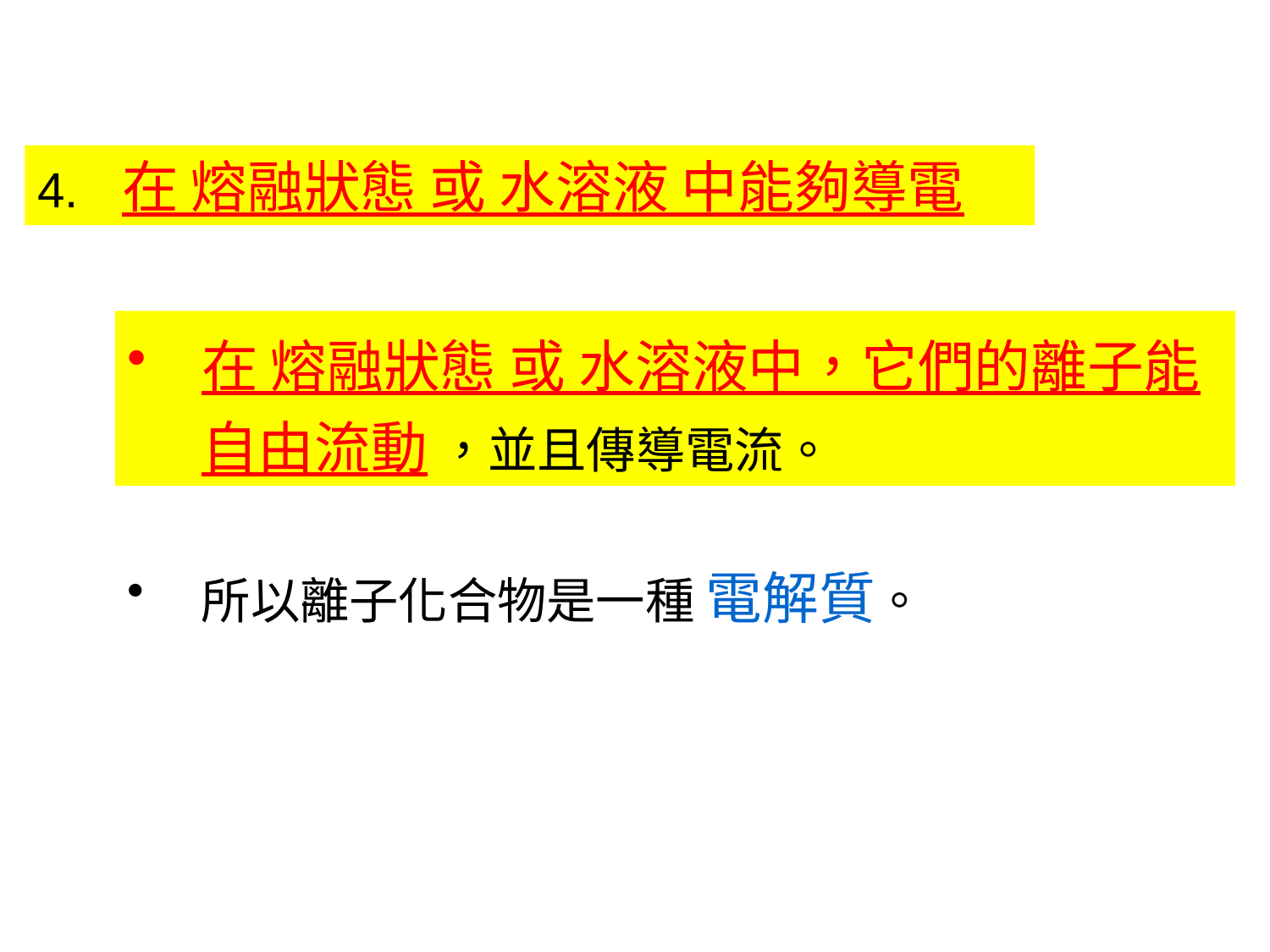

4.	在 熔融狀態 或 水溶液 中能夠導電
在 熔融狀態 或 水溶液中，它們的離子能自由流動 ，並且傳導電流。
所以離子化合物是一種 電解質。